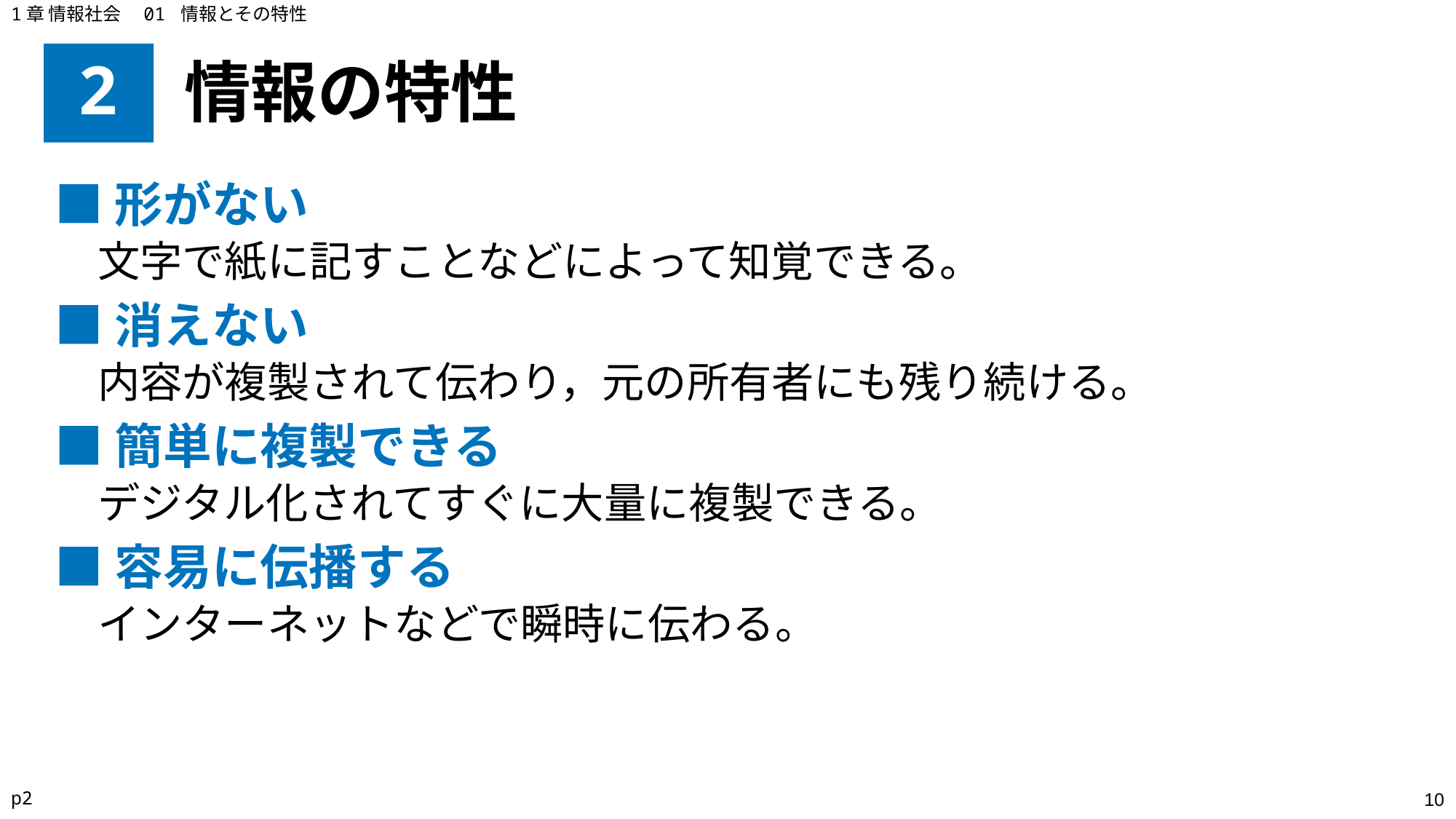

1章 情報社会　01 情報とその特性

# 2
情報の特性
■形がない
文字で紙に記すことなどによって知覚できる。
■消えない
内容が複製されて伝わり，元の所有者にも残り続ける。
■簡単に複製できる
デジタル化されてすぐに大量に複製できる。
■容易に伝播する
インターネットなどで瞬時に伝わる。
p2
10